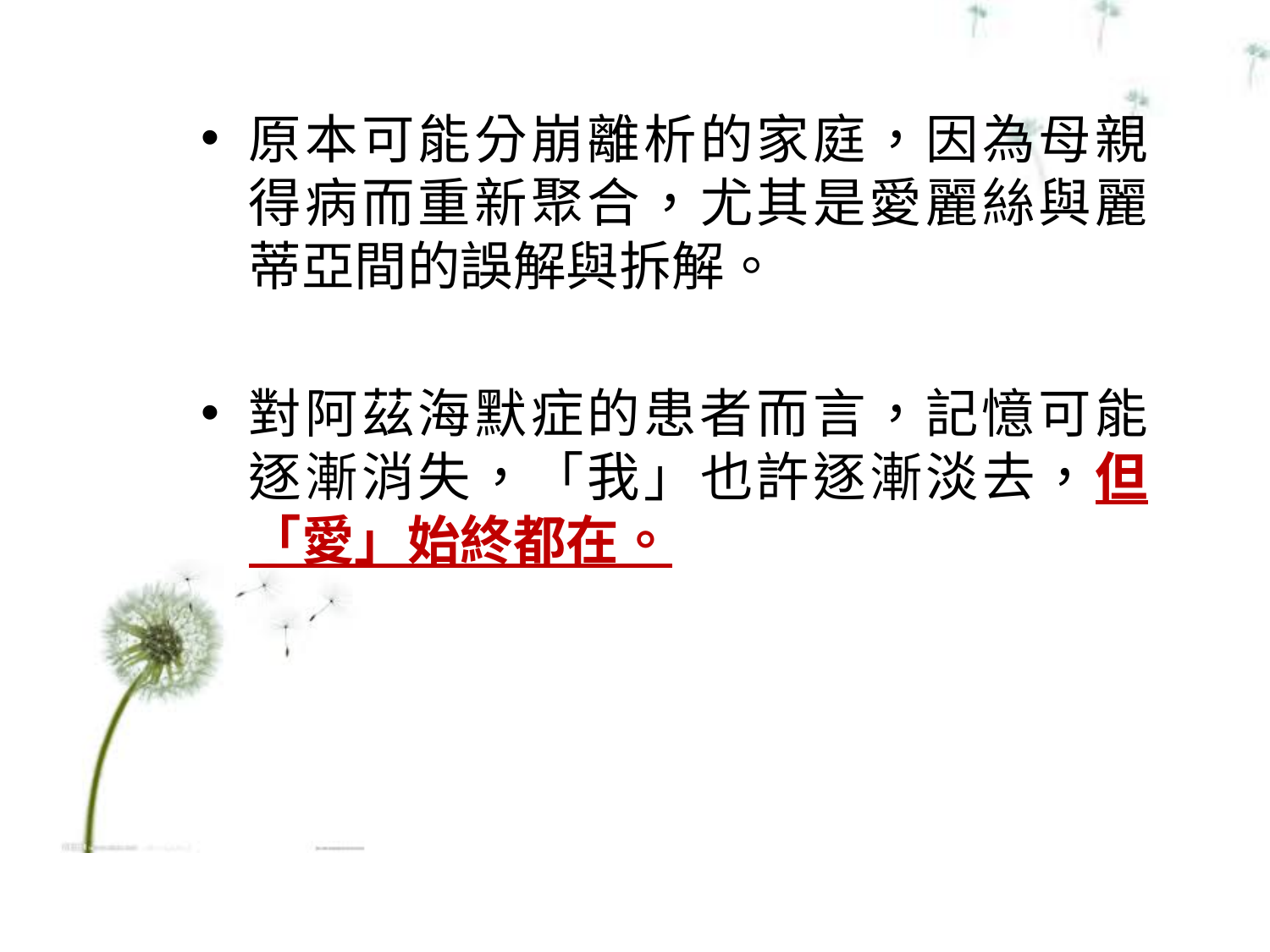

原本可能分崩離析的家庭，因為母親得病而重新聚合，尤其是愛麗絲與麗蒂亞間的誤解與拆解。

對阿茲海默症的患者而言，記憶可能逐漸消失，「我」也許逐漸淡去，但「愛」始終都在。